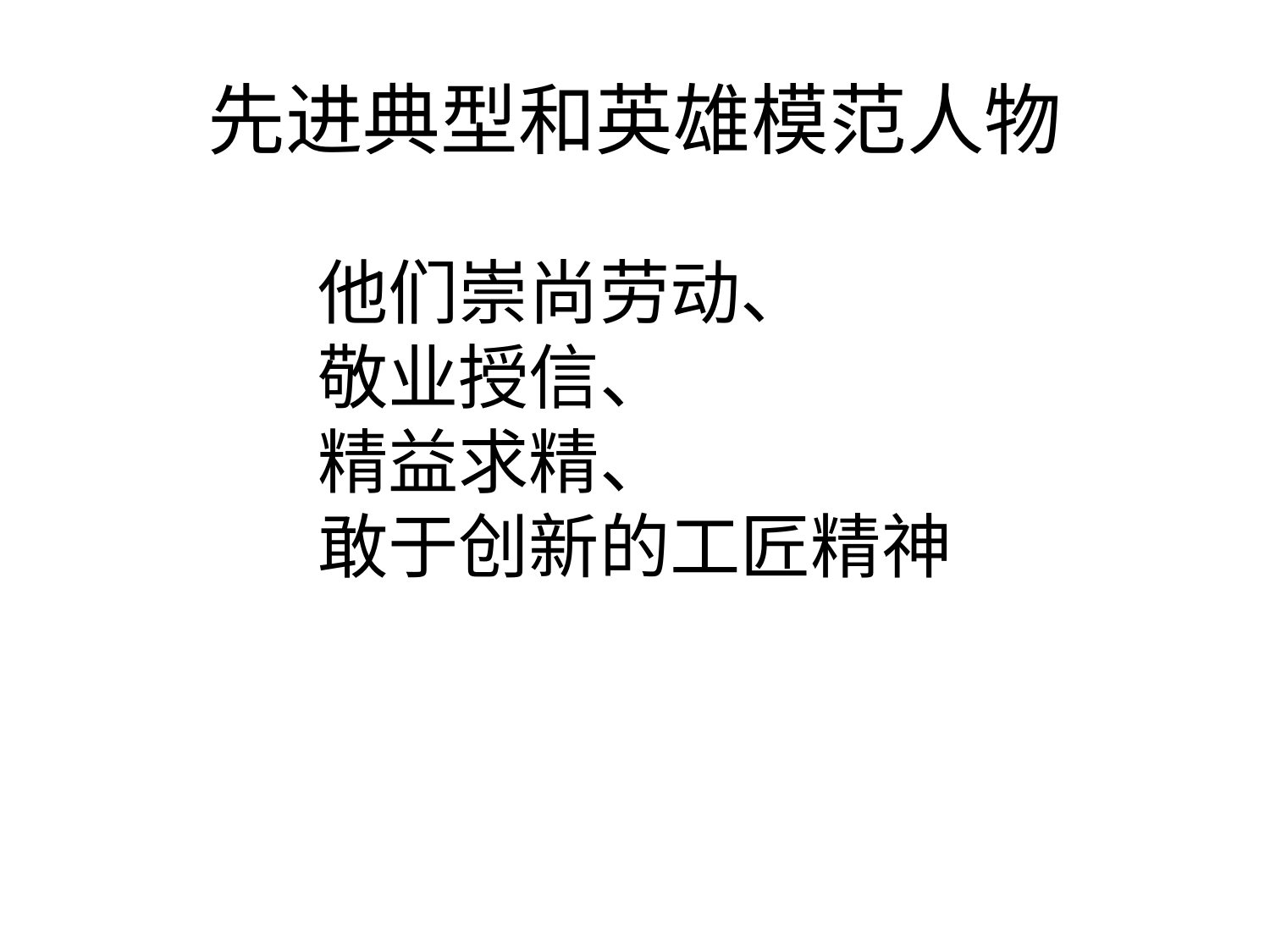

# 先进典型和英雄模范人物
他们崇尚劳动、
敬业授信、
精益求精、
敢于创新的工匠精神